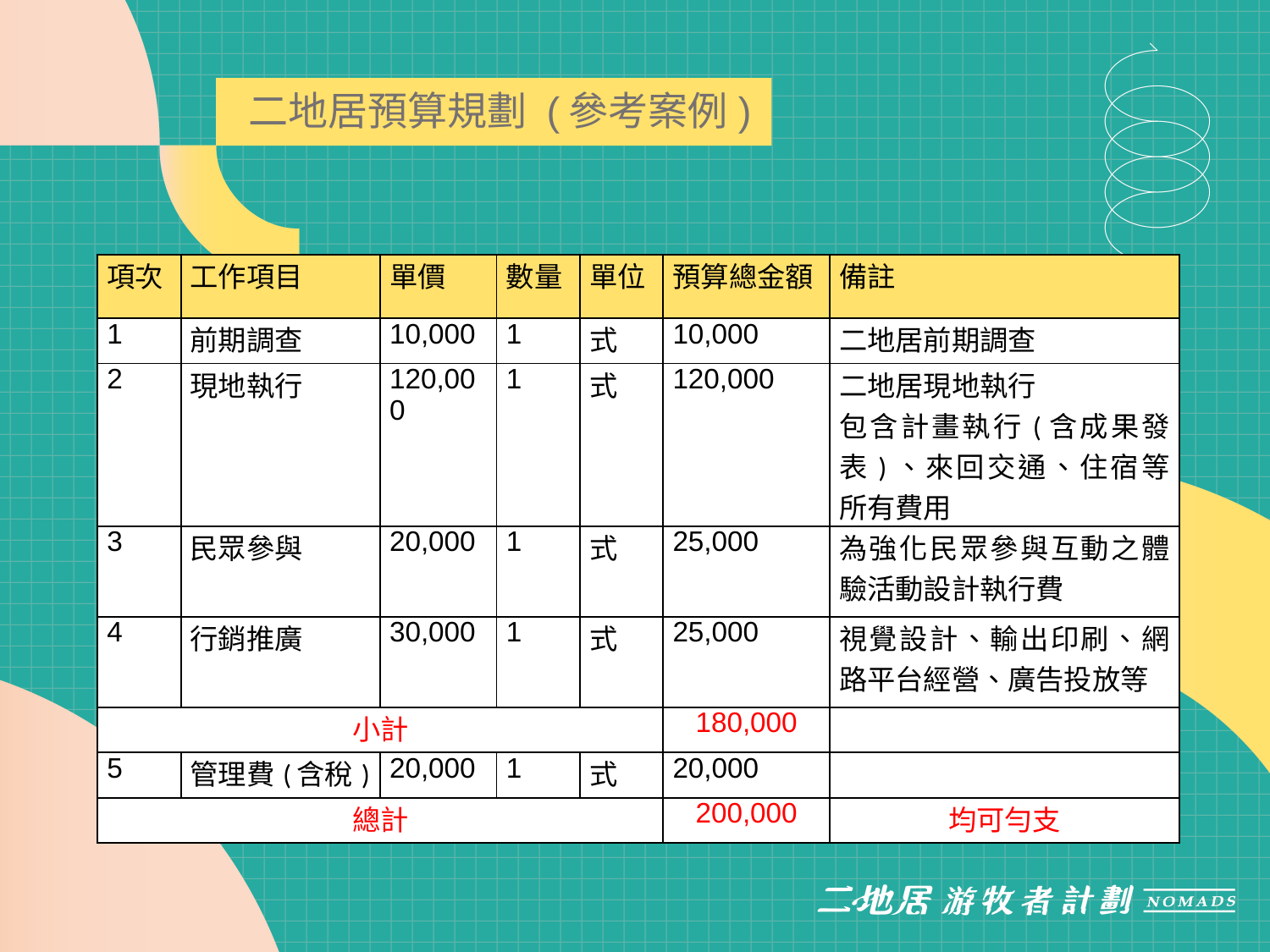

二地居預算規劃 (參考案例)
| 項次 | 工作項目 | 單價 | 數量 | 單位 | 預算總金額 | 備註 |
| --- | --- | --- | --- | --- | --- | --- |
| 1 | 前期調查 | 10,000 | 1 | 式 | 10,000 | 二地居前期調查 |
| 2 | 現地執行 | 120,000 | 1 | 式 | 120,000 | 二地居現地執行 包含計畫執行(含成果發表)、來回交通、住宿等所有費用 |
| 3 | 民眾參與 | 20,000 | 1 | 式 | 25,000 | 為強化民眾參與互動之體驗活動設計執行費 |
| 4 | 行銷推廣 | 30,000 | 1 | 式 | 25,000 | 視覺設計、輸出印刷、網路平台經營、廣告投放等 |
| 小計 |  |  |  |  | 180,000 |  |
| 5 | 管理費(含稅) | 20,000 | 1 | 式 | 20,000 |  |
| 總計 |  |  |  |  | 200,000 | 均可勻支 |